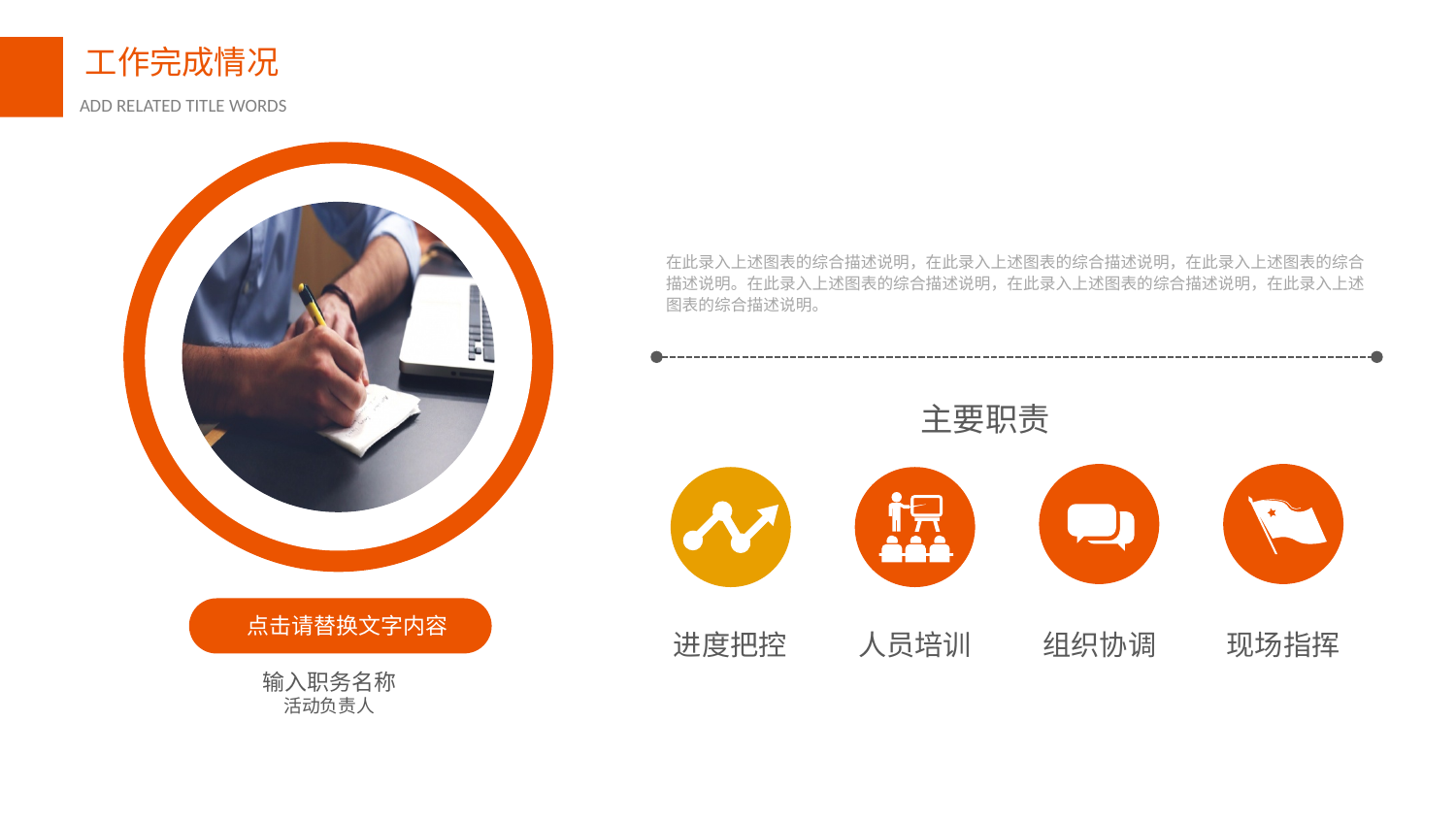

在此录入上述图表的综合描述说明，在此录入上述图表的综合描述说明，在此录入上述图表的综合描述说明。在此录入上述图表的综合描述说明，在此录入上述图表的综合描述说明，在此录入上述图表的综合描述说明。

主要职责

点击请替换文字内容
进度把控
人员培训
组织协调
现场指挥
输入职务名称
活动负责人